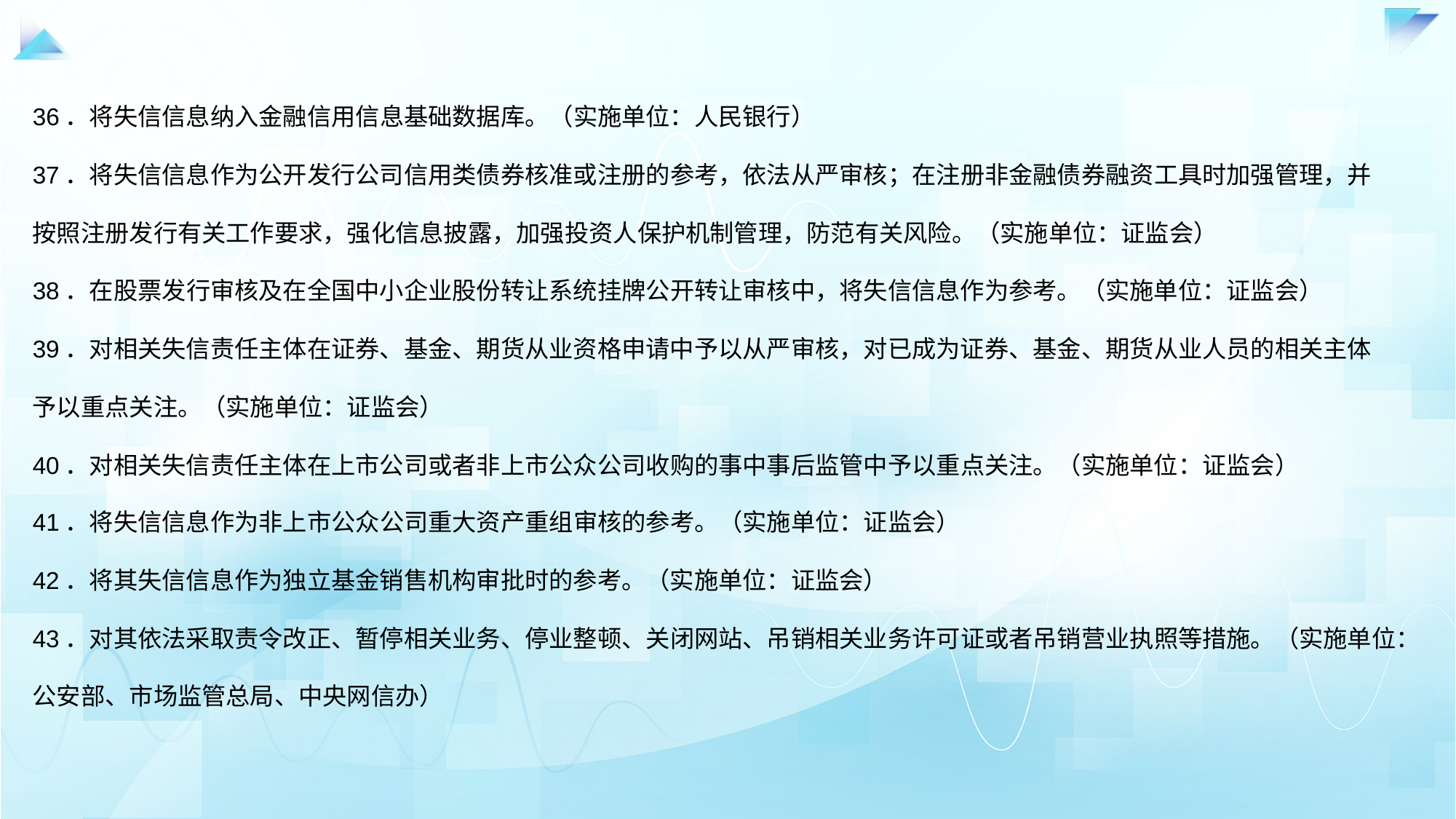

36．将失信信息纳入金融信用信息基础数据库。（实施单位：人民银行）
37．将失信信息作为公开发行公司信用类债券核准或注册的参考，依法从严审核；在注册非金融债券融资工具时加强管理，并按照注册发行有关工作要求，强化信息披露，加强投资人保护机制管理，防范有关风险。（实施单位：证监会）
38．在股票发行审核及在全国中小企业股份转让系统挂牌公开转让审核中，将失信信息作为参考。（实施单位：证监会）
39．对相关失信责任主体在证券、基金、期货从业资格申请中予以从严审核，对已成为证券、基金、期货从业人员的相关主体予以重点关注。（实施单位：证监会）
40．对相关失信责任主体在上市公司或者非上市公众公司收购的事中事后监管中予以重点关注。（实施单位：证监会）
41．将失信信息作为非上市公众公司重大资产重组审核的参考。（实施单位：证监会）
42．将其失信信息作为独立基金销售机构审批时的参考。（实施单位：证监会）
43．对其依法采取责令改正、暂停相关业务、停业整顿、关闭网站、吊销相关业务许可证或者吊销营业执照等措施。（实施单位：公安部、市场监管总局、中央网信办）